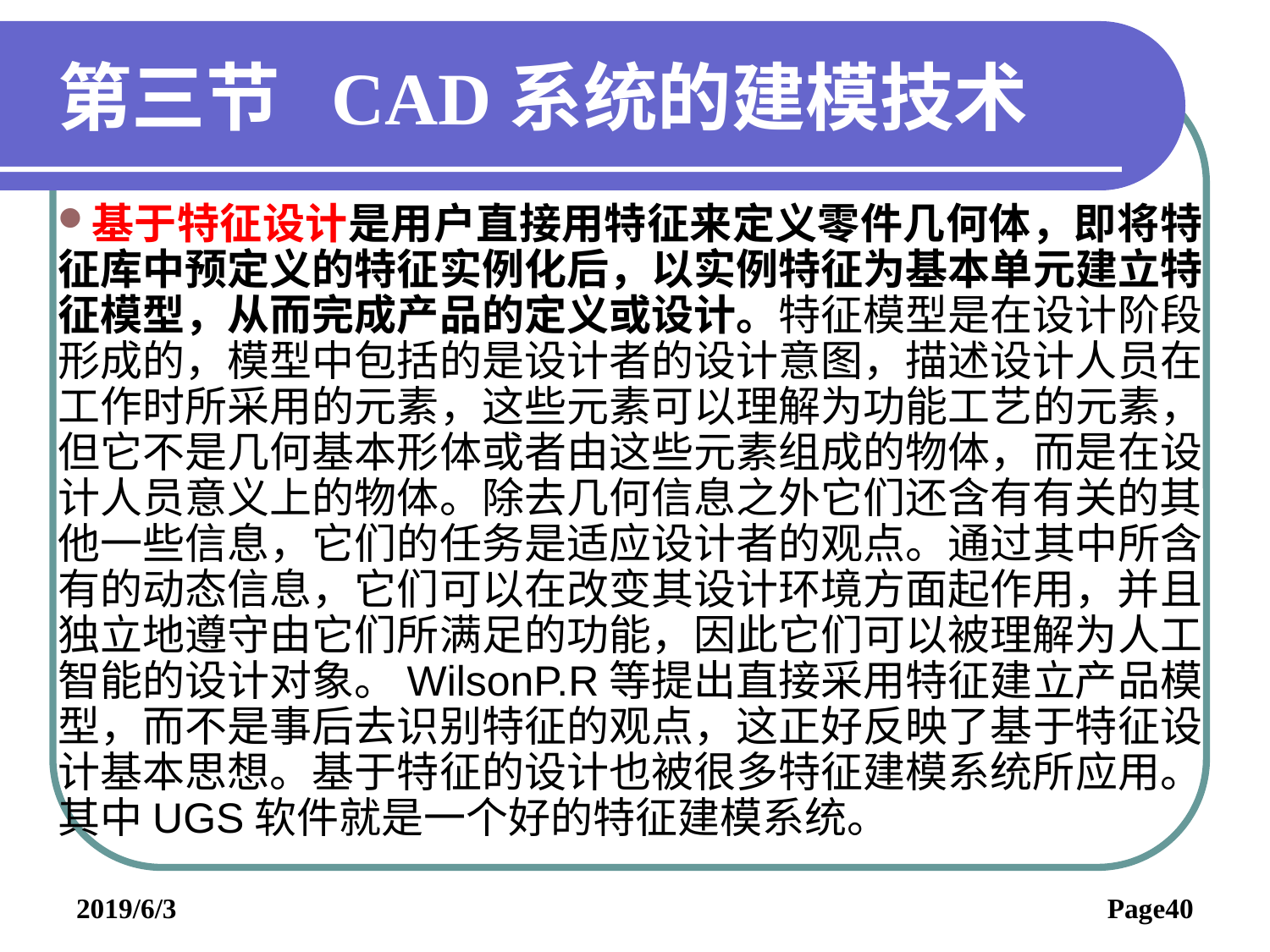

# 第三节  CAD系统的建模技术
基于特征设计是用户直接用特征来定义零件几何体，即将特征库中预定义的特征实例化后，以实例特征为基本单元建立特征模型，从而完成产品的定义或设计。特征模型是在设计阶段形成的，模型中包括的是设计者的设计意图，描述设计人员在工作时所采用的元素，这些元素可以理解为功能工艺的元素，但它不是几何基本形体或者由这些元素组成的物体，而是在设计人员意义上的物体。除去几何信息之外它们还含有有关的其他一些信息，它们的任务是适应设计者的观点。通过其中所含有的动态信息，它们可以在改变其设计环境方面起作用，并且独立地遵守由它们所满足的功能，因此它们可以被理解为人工智能的设计对象。WilsonP.R等提出直接采用特征建立产品模型，而不是事后去识别特征的观点，这正好反映了基于特征设计基本思想。基于特征的设计也被很多特征建模系统所应用。其中UGS软件就是一个好的特征建模系统。
2019/6/3
Page40